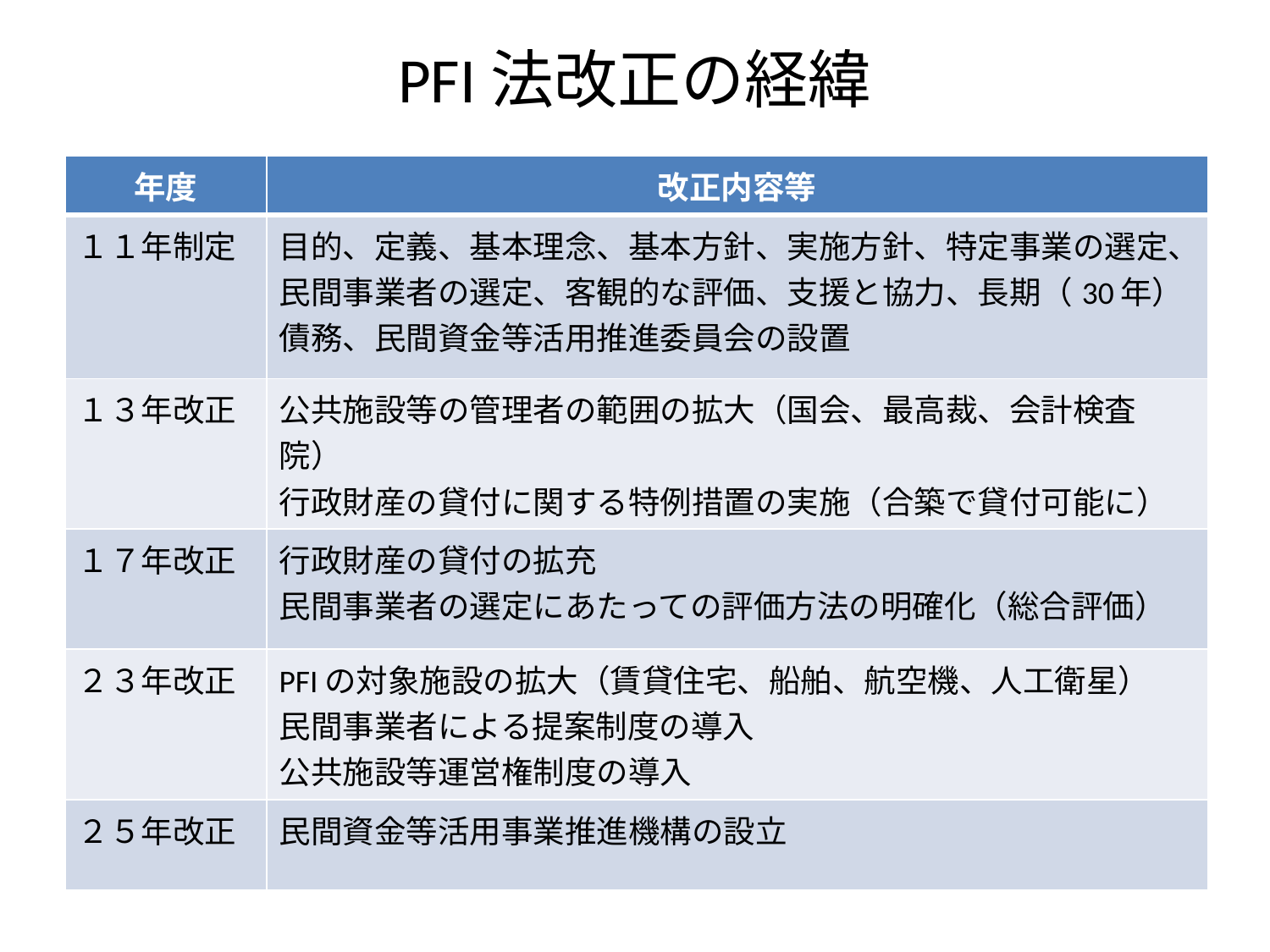

# PFI法改正の経緯
| 年度 | 改正内容等 |
| --- | --- |
| １１年制定 | 目的、定義、基本理念、基本方針、実施方針、特定事業の選定、 民間事業者の選定、客観的な評価、支援と協力、長期（30年）債務、民間資金等活用推進委員会の設置 |
| １３年改正 | 公共施設等の管理者の範囲の拡大（国会、最高裁、会計検査院） 行政財産の貸付に関する特例措置の実施（合築で貸付可能に） |
| １７年改正 | 行政財産の貸付の拡充 民間事業者の選定にあたっての評価方法の明確化（総合評価） |
| ２３年改正 | PFIの対象施設の拡大（賃貸住宅、船舶、航空機、人工衛星） 民間事業者による提案制度の導入 公共施設等運営権制度の導入 |
| ２５年改正 | 民間資金等活用事業推進機構の設立 |